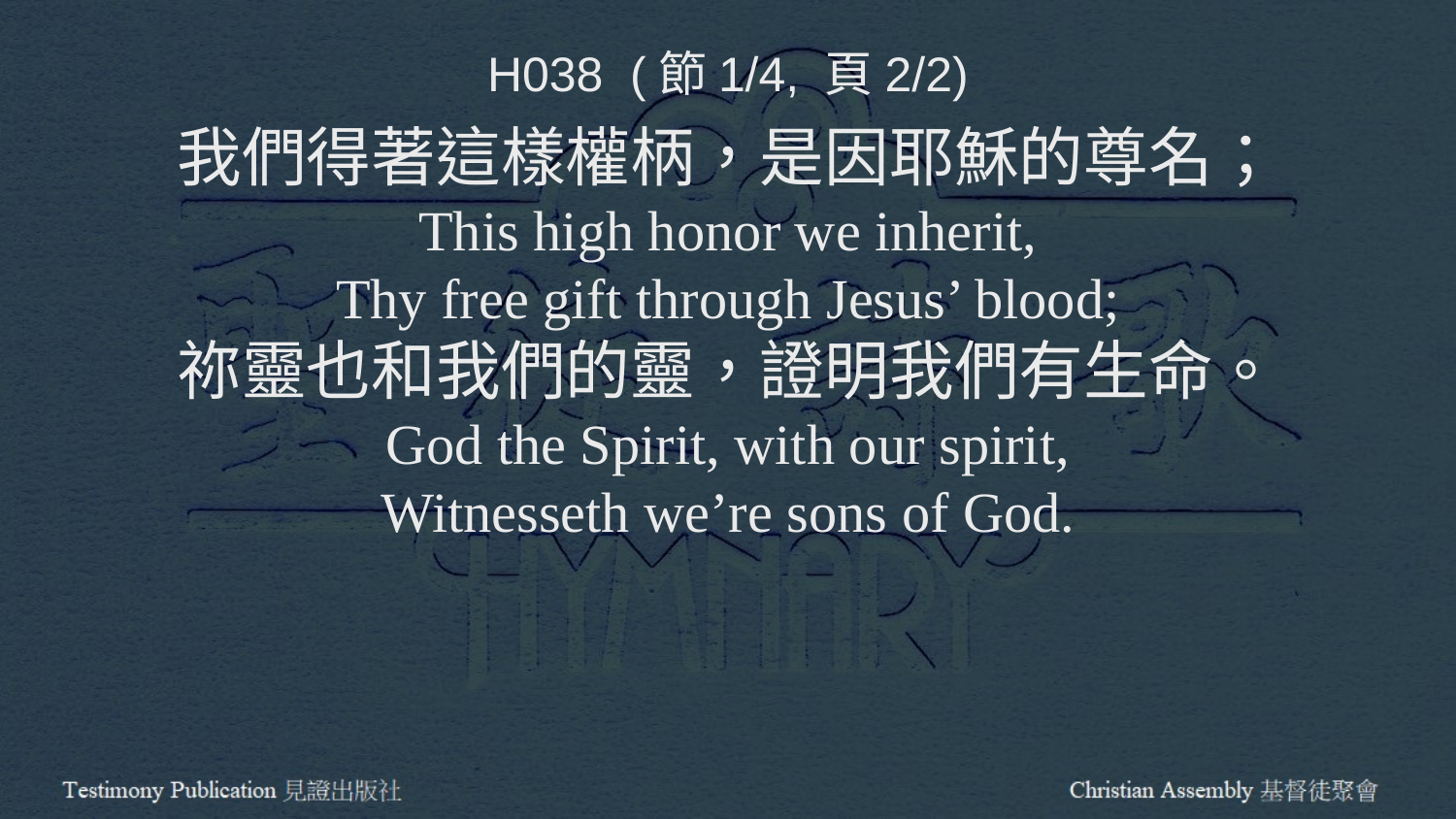

H038  (節1/4, 頁2/2)
我們得著這樣權柄，是因耶穌的尊名；
This high honor we inherit,
Thy free gift through Jesus’ blood;
祢靈也和我們的靈，證明我們有生命。
God the Spirit, with our spirit,
Witnesseth we’re sons of God.